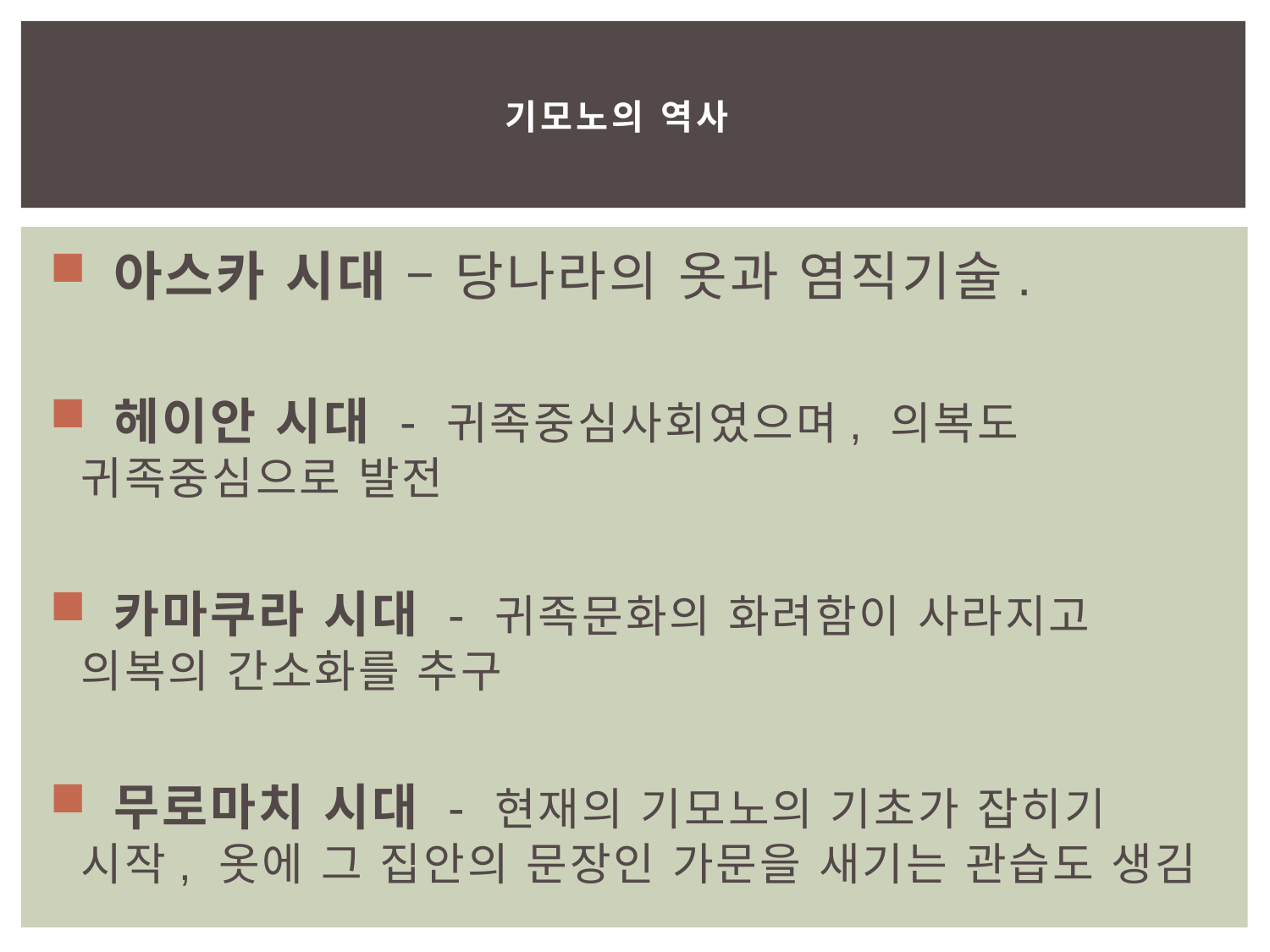

# 기모노의 역사
 아스카 시대 – 당나라의 옷과 염직기술.

 헤이안 시대 - 귀족중심사회였으며, 의복도 귀족중심으로 발전

 카마쿠라 시대 - 귀족문화의 화려함이 사라지고 의복의 간소화를 추구

 무로마치 시대 - 현재의 기모노의 기초가 잡히기 시작, 옷에 그 집안의 문장인 가문을 새기는 관습도 생김